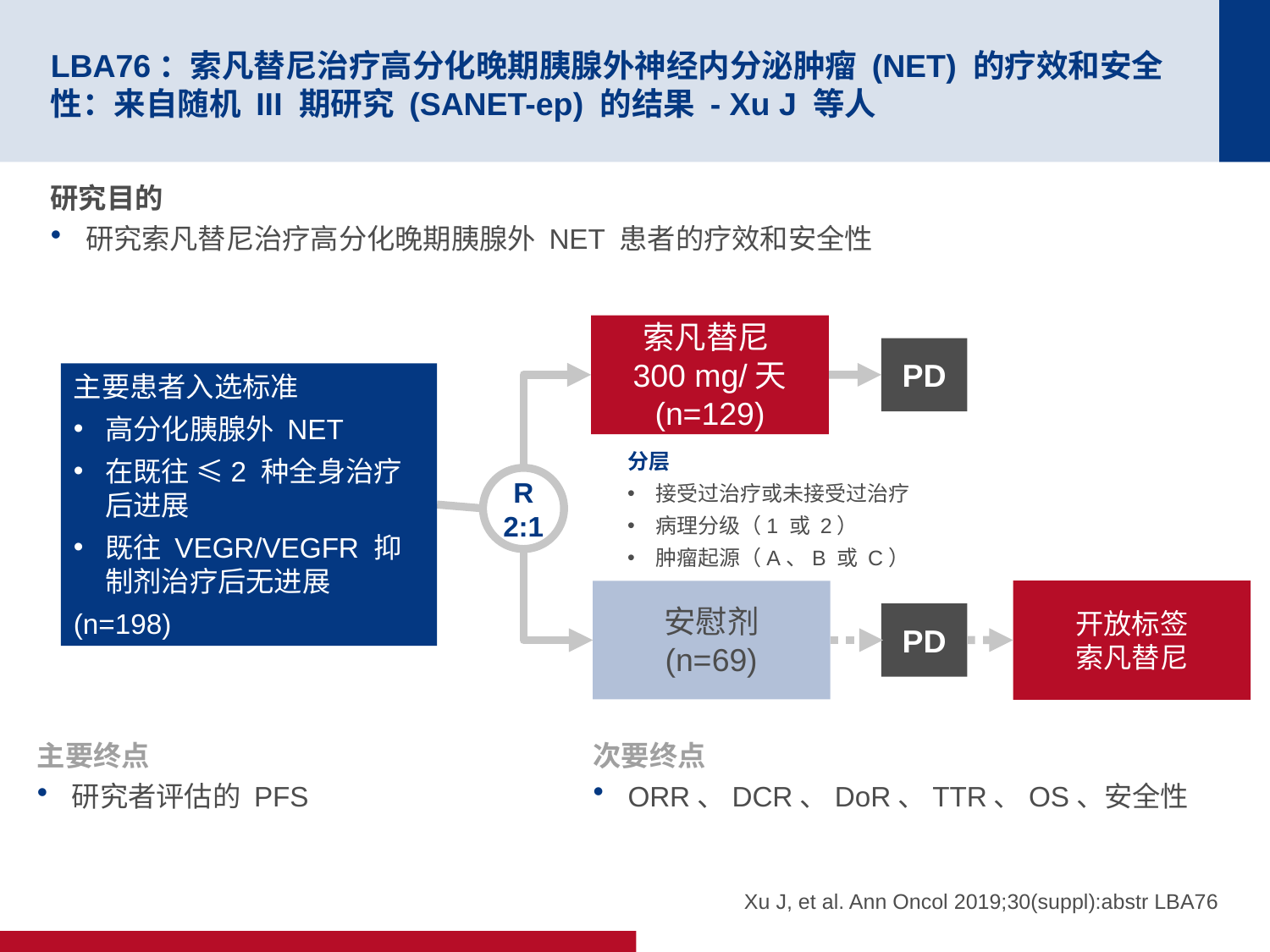

# LBA76：索凡替尼治疗高分化晚期胰腺外神经内分泌肿瘤 (NET) 的疗效和安全性：来自随机 III 期研究 (SANET-ep) 的结果 - Xu J 等人
研究目的
研究索凡替尼治疗高分化晚期胰腺外 NET 患者的疗效和安全性
索凡替尼
300 mg/天
(n=129)
PD
主要患者入选标准
高分化胰腺外 NET
在既往 ≤2 种全身治疗后进展
既往 VEGR/VEGFR 抑制剂治疗后无进展
(n=198)
分层
接受过治疗或未接受过治疗
病理分级（1 或 2）
肿瘤起源（A、B 或 C）
R
2:1
开放标签
索凡替尼
安慰剂
(n=69)
PD
主要终点
研究者评估的 PFS

次要终点
ORR、DCR、DoR、TTR、OS、安全性
Xu J, et al. Ann Oncol 2019;30(suppl):abstr LBA76